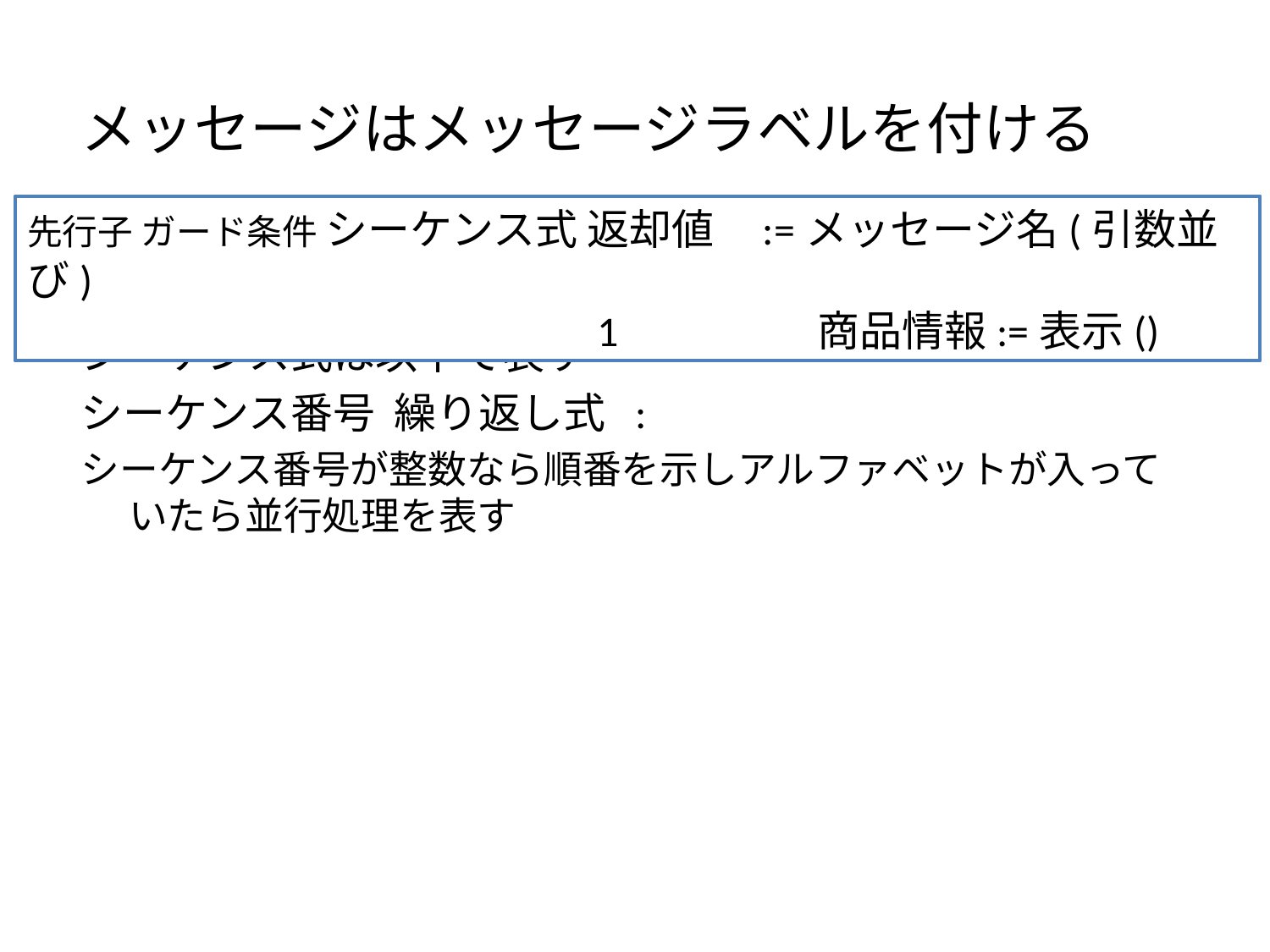

メッセージはメッセージラベルを付ける

シーケンス式は以下で表す
シーケンス番号  繰り返し式  :
シーケンス番号が整数なら順番を示しアルファベットが入っていたら並行処理を表す
先行子 ガード条件 シーケンス式 返却値    :=メッセージ名(引数並び)
　　　　　　　　　　　　　 1　　　　  商品情報:=表示()